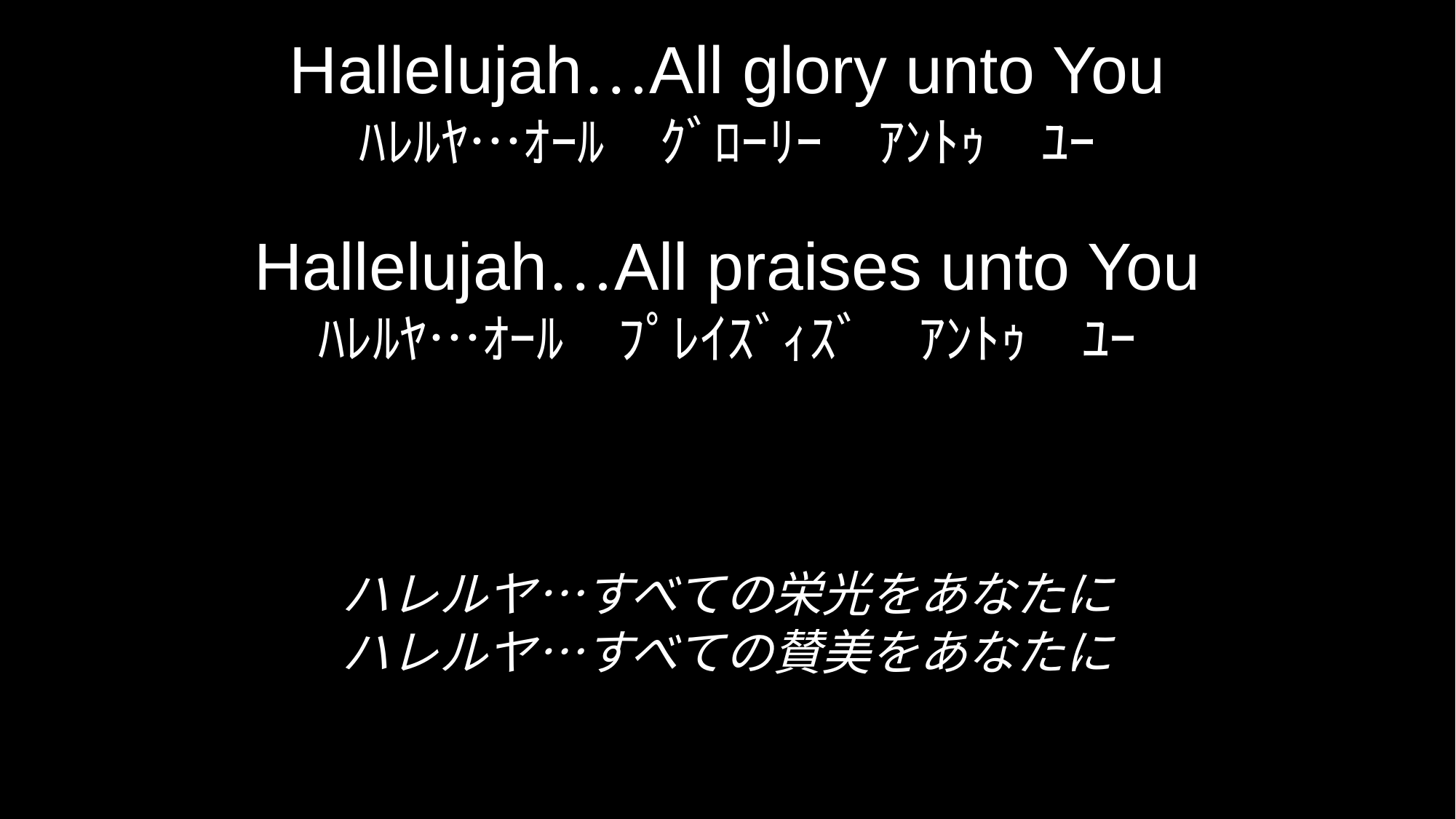

Hallelujah…All glory unto You
ﾊﾚﾙﾔ…ｵｰﾙ　ｸﾞﾛｰﾘｰ　ｱﾝﾄｩ　ﾕｰ

Hallelujah…All praises unto You
ﾊﾚﾙﾔ…ｵｰﾙ　ﾌﾟﾚｲｽﾞｨｽﾞ　ｱﾝﾄｩ　ﾕｰ
ハレルヤ…すべての栄光をあなたに
ハレルヤ…すべての賛美をあなたに